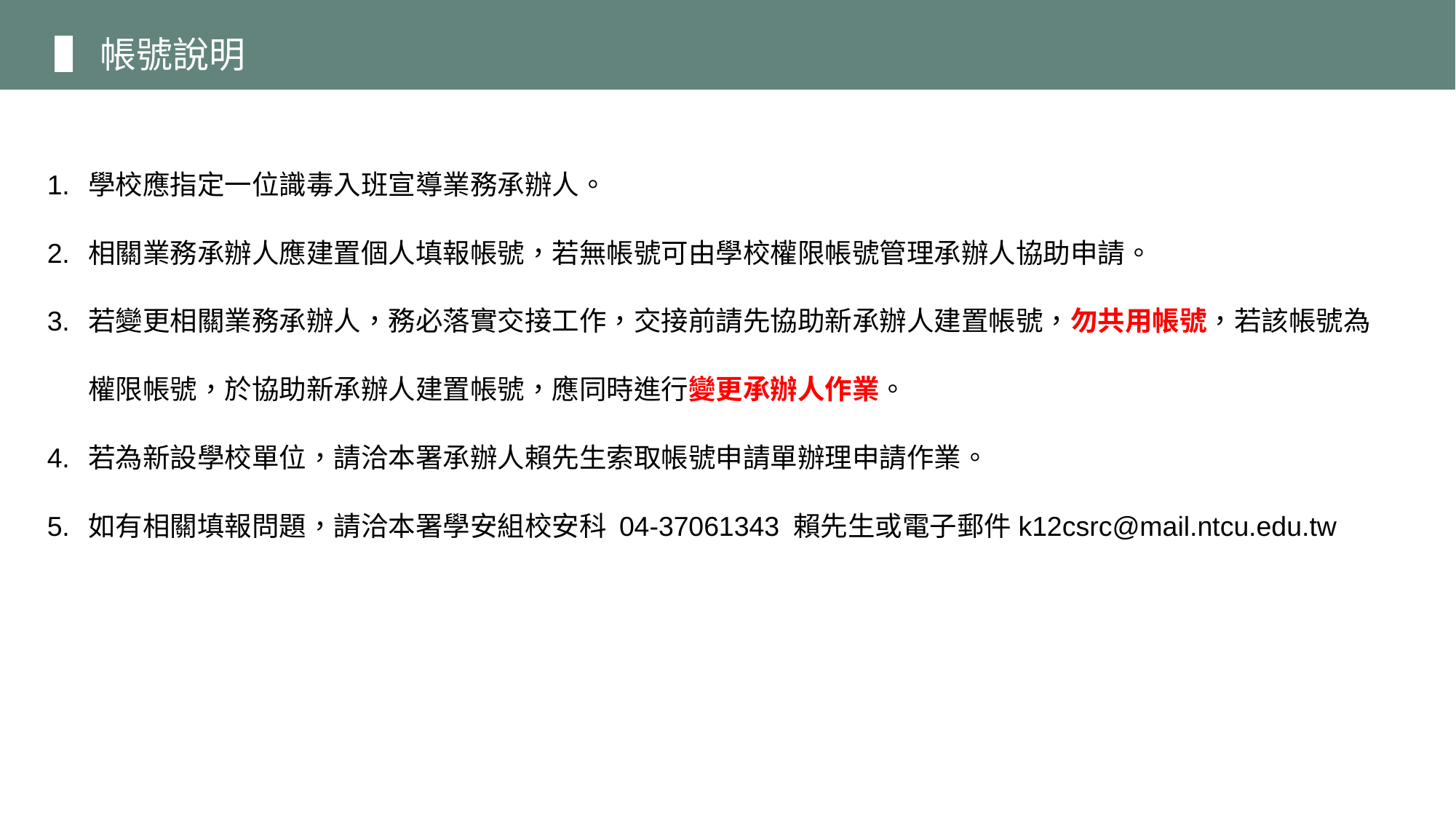

▌帳號說明
學校應指定一位識毒入班宣導業務承辦人。
相關業務承辦人應建置個人填報帳號，若無帳號可由學校權限帳號管理承辦人協助申請。
若變更相關業務承辦人，務必落實交接工作，交接前請先協助新承辦人建置帳號，勿共用帳號，若該帳號為權限帳號，於協助新承辦人建置帳號，應同時進行變更承辦人作業。
若為新設學校單位，請洽本署承辦人賴先生索取帳號申請單辦理申請作業。
如有相關填報問題，請洽本署學安組校安科 04-37061343 賴先生或電子郵件k12csrc@mail.ntcu.edu.tw